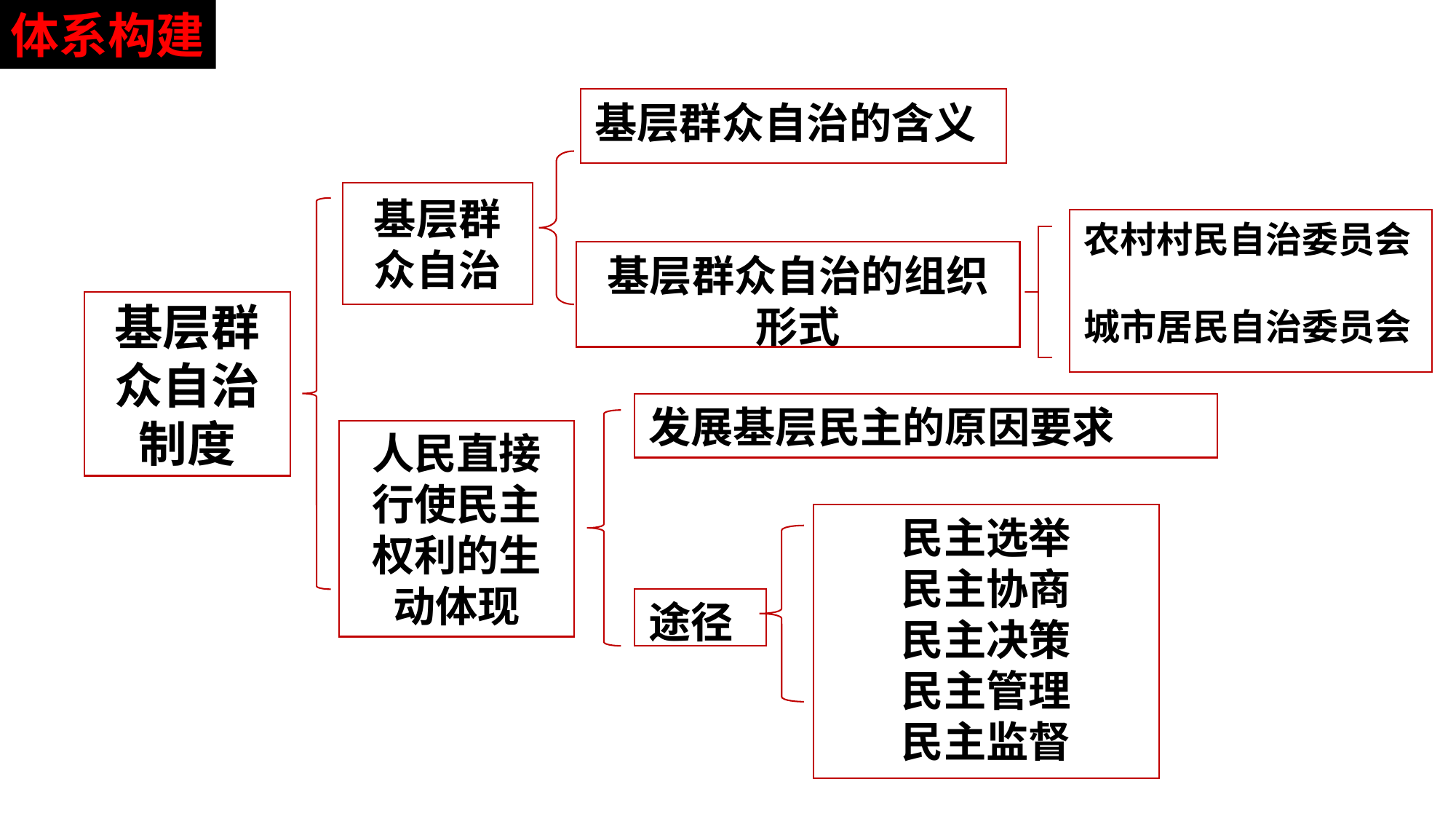

体系构建
基层群众自治的含义

基层群众自治

农村村民自治委员会

城市居民自治委员会

基层群众自治的组织形式
基层群众自治制度
发展基层民主的原因要求

人民直接行使民主权利的生动体现
民主选举
民主协商
民主决策
民主管理
民主监督

途径